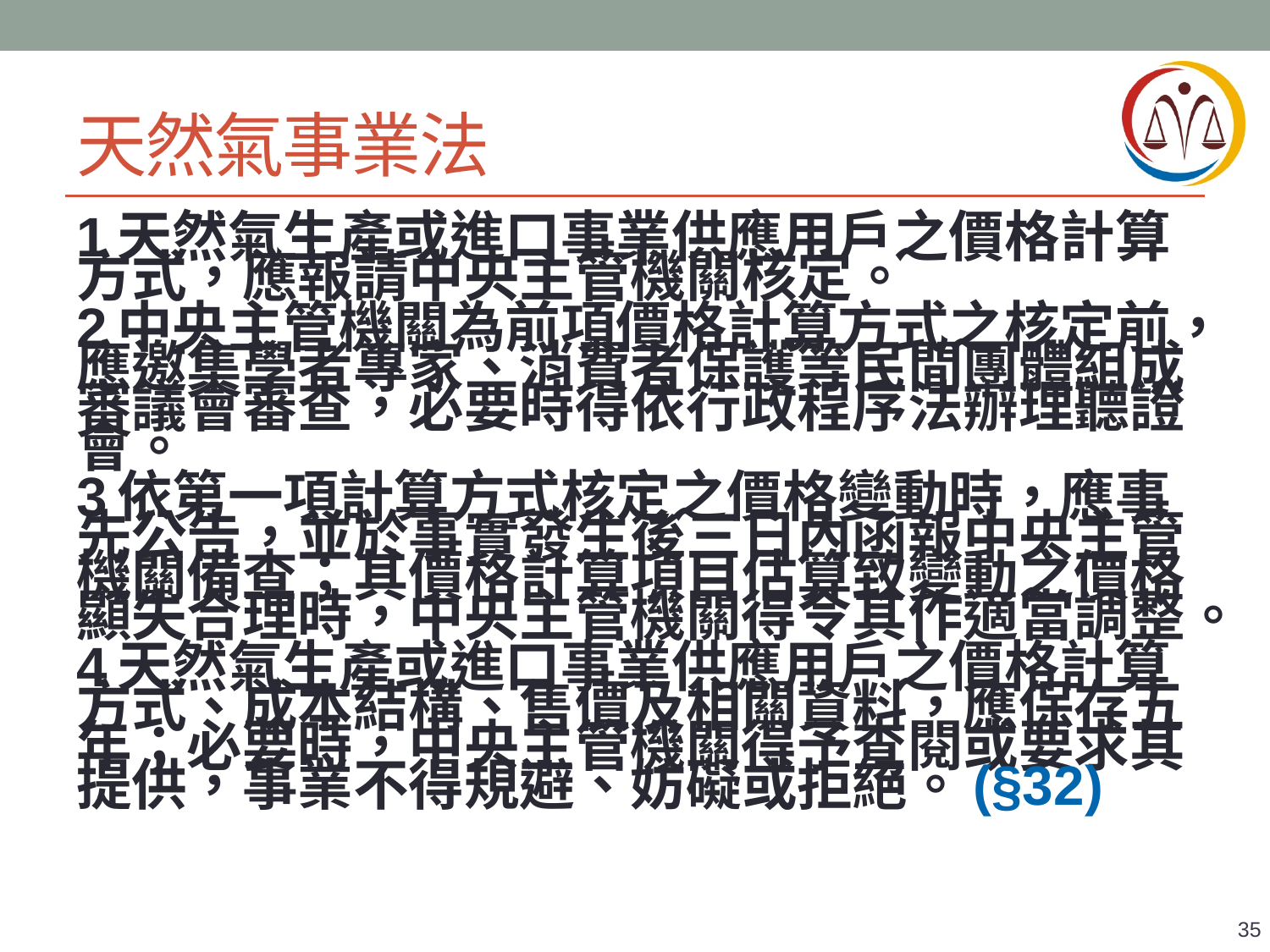

# 天然氣事業法
1天然氣生產或進口事業供應用戶之價格計算方式，應報請中央主管機關核定。
2中央主管機關為前項價格計算方式之核定前，應邀集學者專家、消費者保護等民間團體組成審議會審查，必要時得依行政程序法辦理聽證會。
3依第一項計算方式核定之價格變動時，應事先公告，並於事實發生後三日內函報中央主管機關備查；其價格計算項目估算致變動之價格顯失合理時，中央主管機關得令其作適當調整。
4天然氣生產或進口事業供應用戶之價格計算方式、成本結構、售價及相關資料，應保存五年；必要時，中央主管機關得予查閱或要求其提供，事業不得規避、妨礙或拒絕。(§32)

35